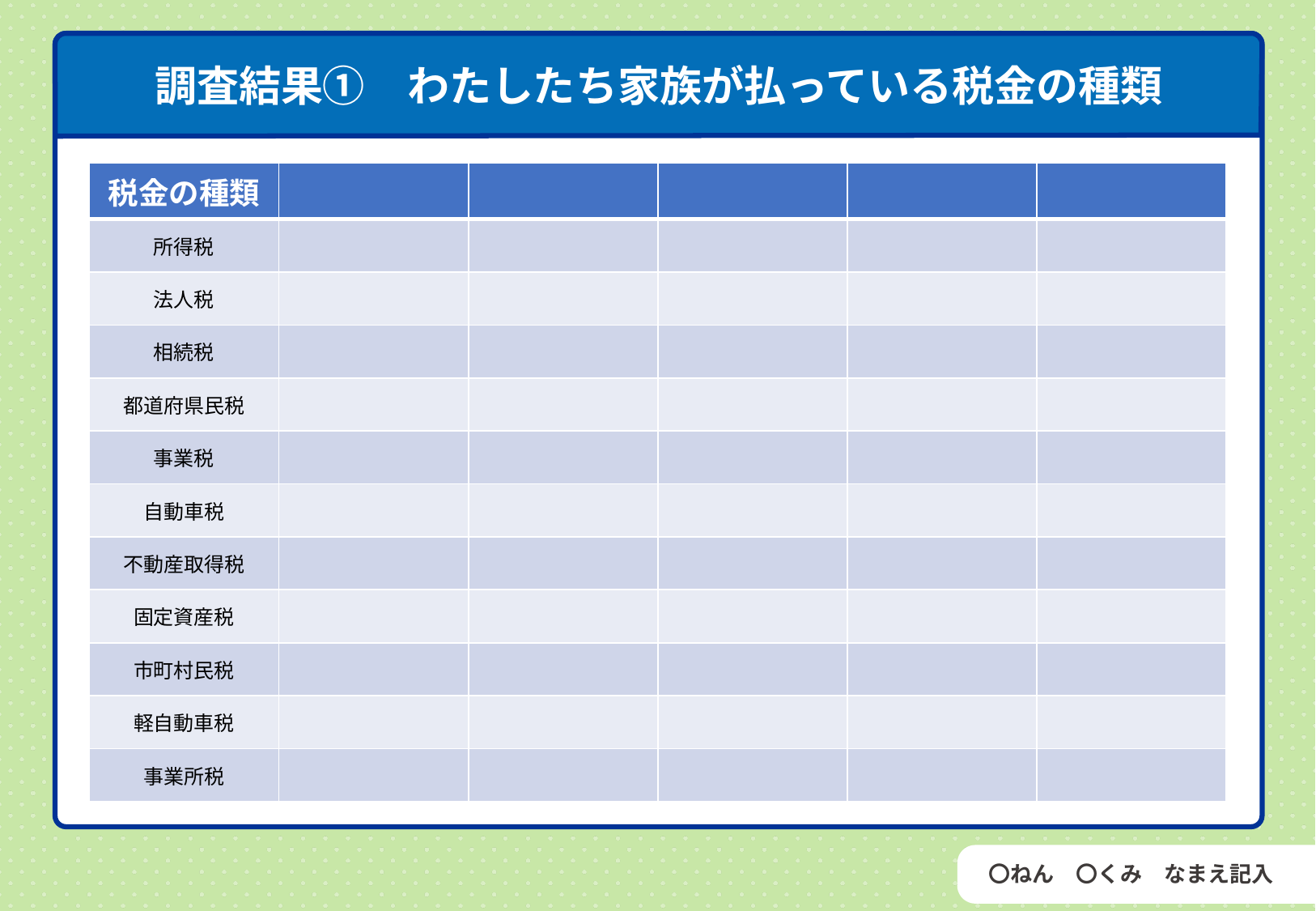

調査結果①　わたしたち家族が払っている税金の種類

| 税金の種類 |  |  |  |  |  |
| --- | --- | --- | --- | --- | --- |
| 所得税 |  |  |  |  |  |
| 法人税 |  |  |  |  |  |
| 相続税 |  |  |  |  |  |
| 都道府県民税 |  |  |  |  |  |
| 事業税 |  |  |  |  |  |
| 自動車税 |  |  |  |  |  |
| 不動産取得税 |  |  |  |  |  |
| 固定資産税 |  |  |  |  |  |
| 市町村民税 |  |  |  |  |  |
| 軽自動車税 |  |  |  |  |  |
| 事業所税 |  |  |  |  |  |
調べ方
調べ方
調べ方

〇ねん　〇くみ　なまえ記入